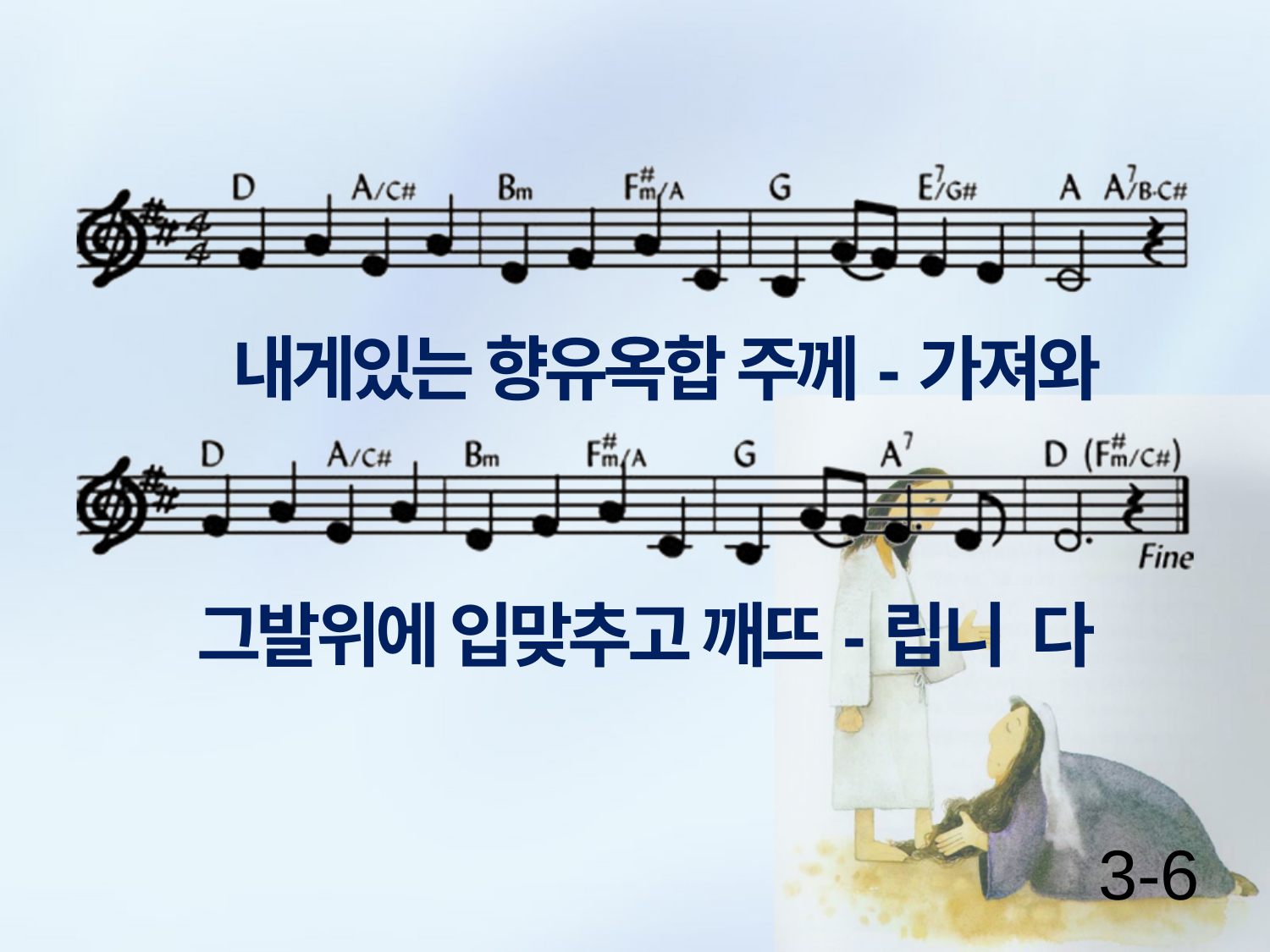

내게있는 향유옥합 주께-가져와
그발위에 입맞추고 깨뜨-립니  다
3-6